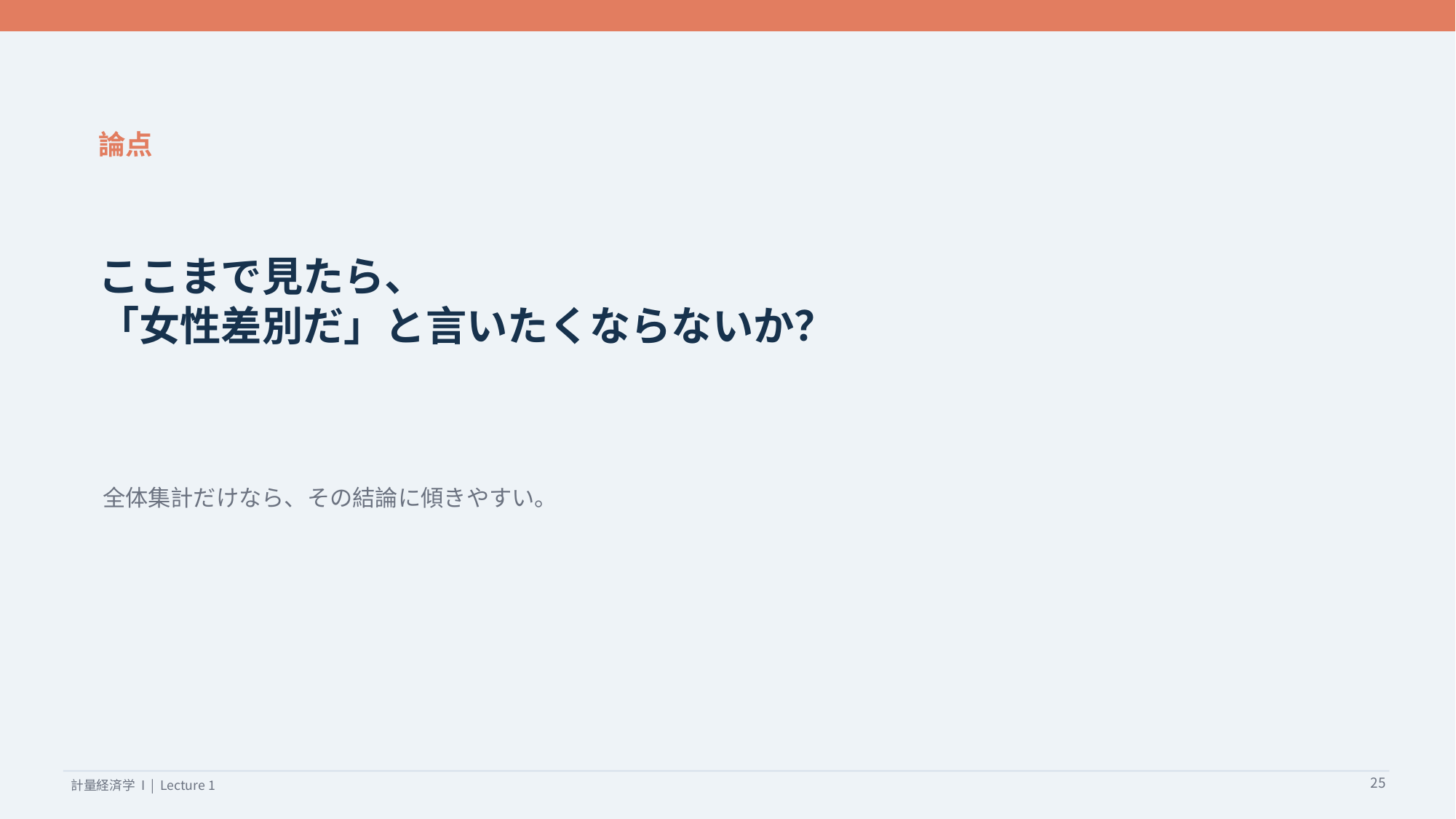

論点
ここまで見たら、
「女性差別だ」と言いたくならないか？
全体集計だけなら、その結論に傾きやすい。

25
計量経済学 I  |  Lecture 1